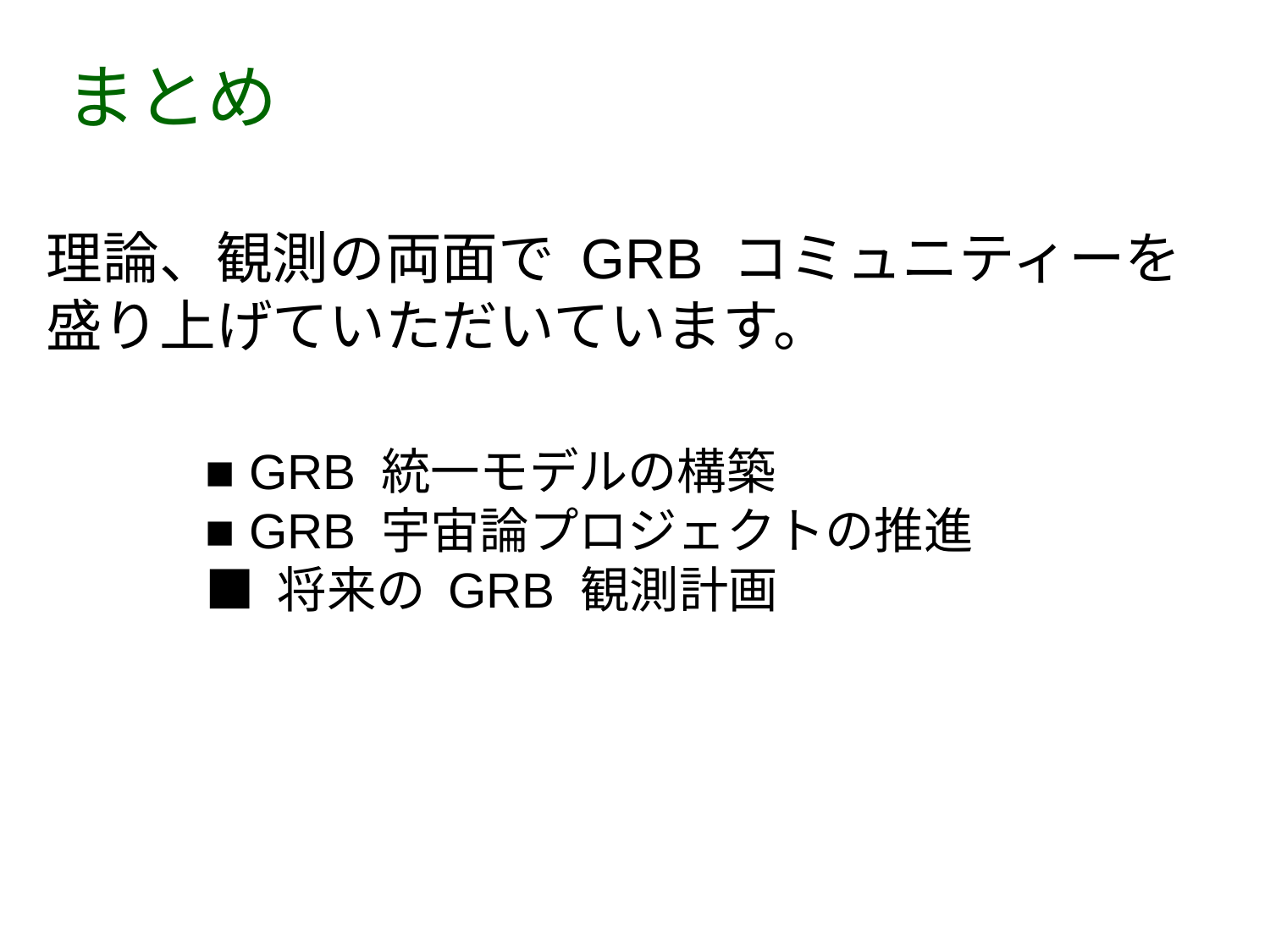

まとめ
理論、観測の両面で GRB コミュニティーを
盛り上げていただいています。
■ GRB 統一モデルの構築
■ GRB 宇宙論プロジェクトの推進
■ 将来の GRB 観測計画